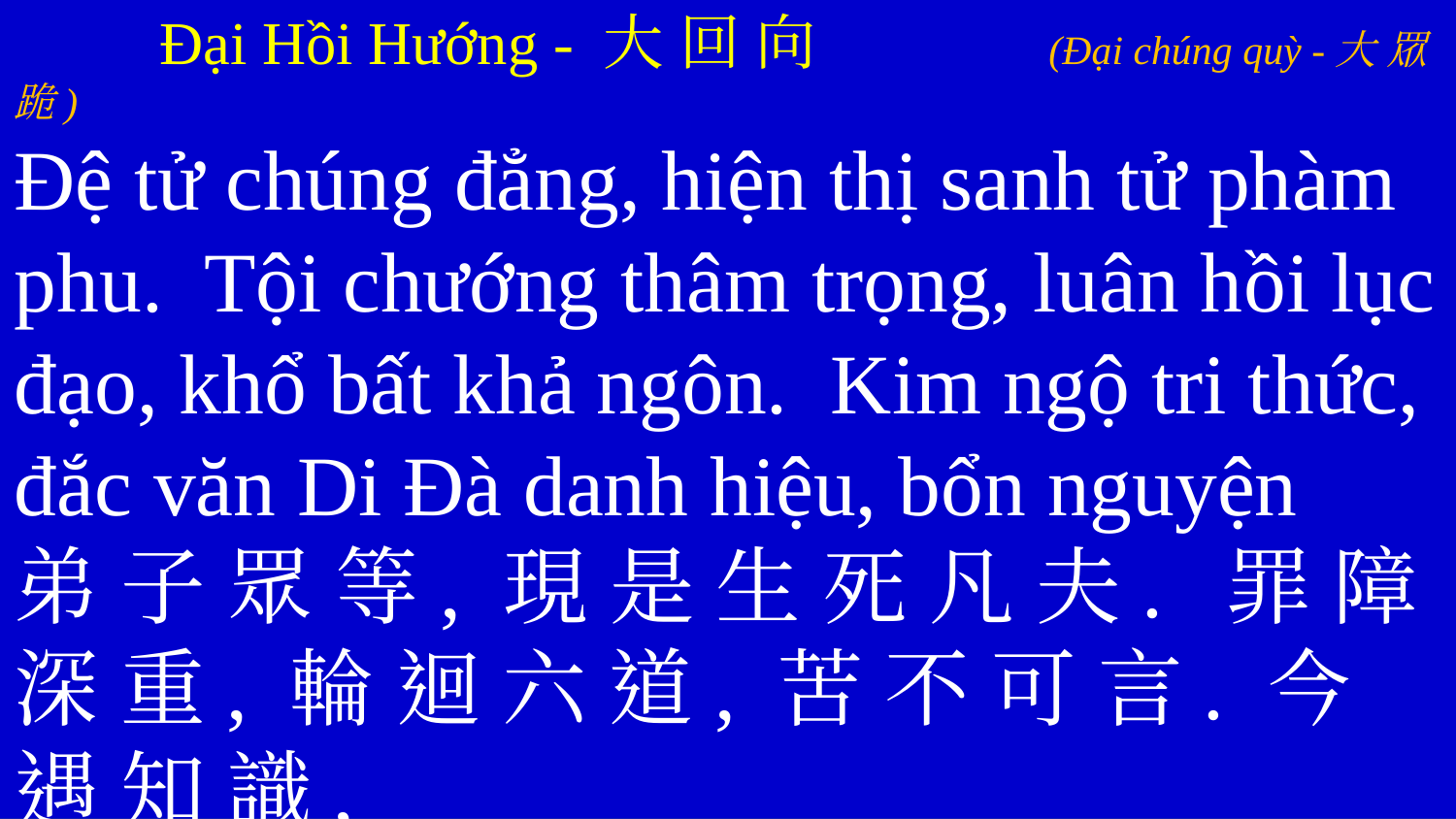

Đại Hồi Hướng - 大 回 向              (Đại chúng quỳ -大 眾跪)
Đệ tử chúng đẳng, hiện thị sanh tử phàm phu.  Tội chướng thâm trọng, luân hồi lục đạo, khổ bất khả ngôn.  Kim ngộ tri thức, đắc văn Di Đà danh hiệu, bổn nguyện
弟 子 眾 等, 現 是 生 死 凡 夫.  罪 障 深 重, 輪 迴 六 道, 苦 不 可 言. 今 遇 知 識,
得 聞 彌 陀 名 號,  本 願